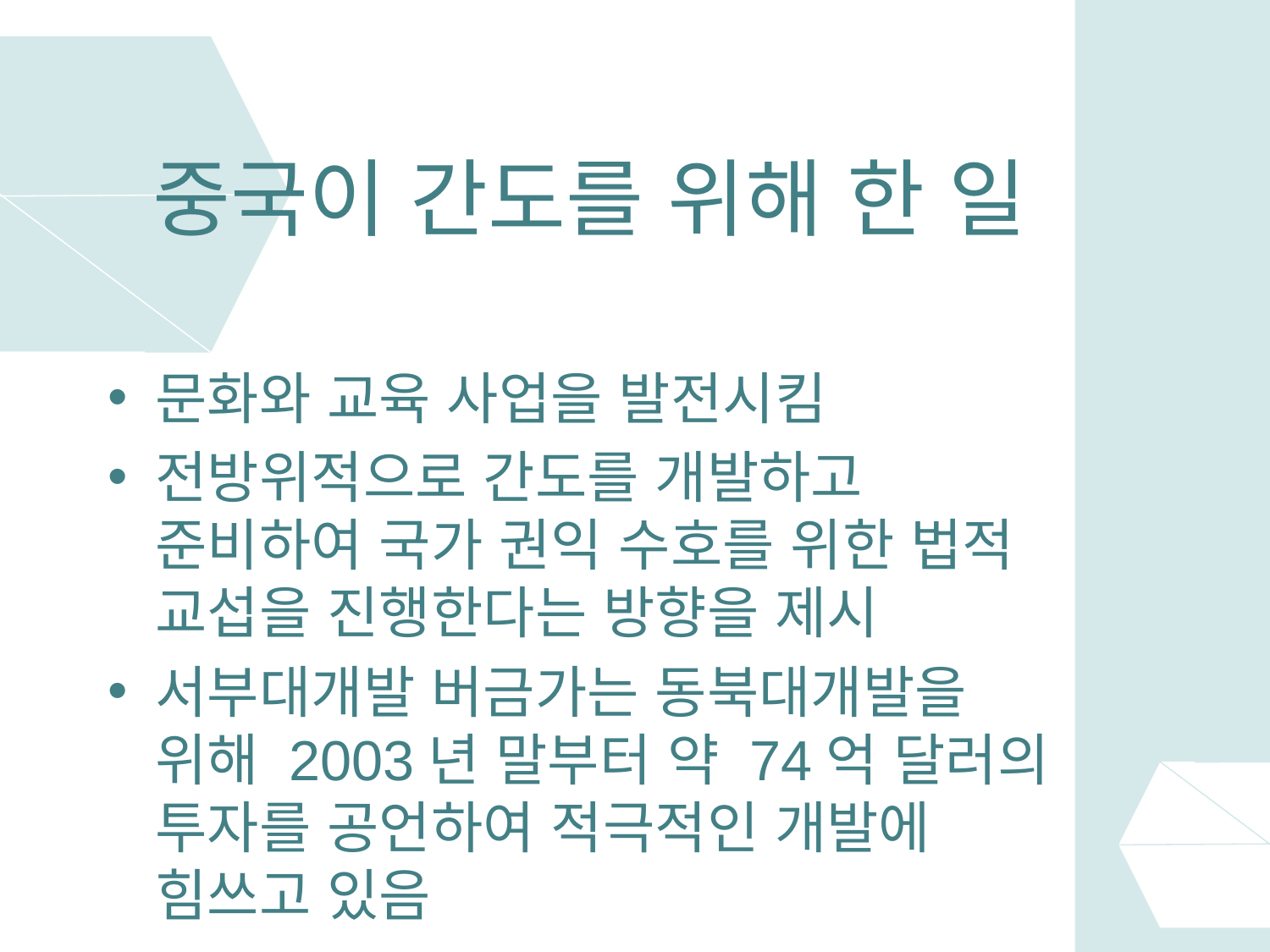

# 중국이 간도를 위해 한 일
문화와 교육 사업을 발전시킴
전방위적으로 간도를 개발하고 준비하여 국가 권익 수호를 위한 법적 교섭을 진행한다는 방향을 제시
서부대개발 버금가는 동북대개발을 위해 2003년 말부터 약 74억 달러의 투자를 공언하여 적극적인 개발에 힘쓰고 있음